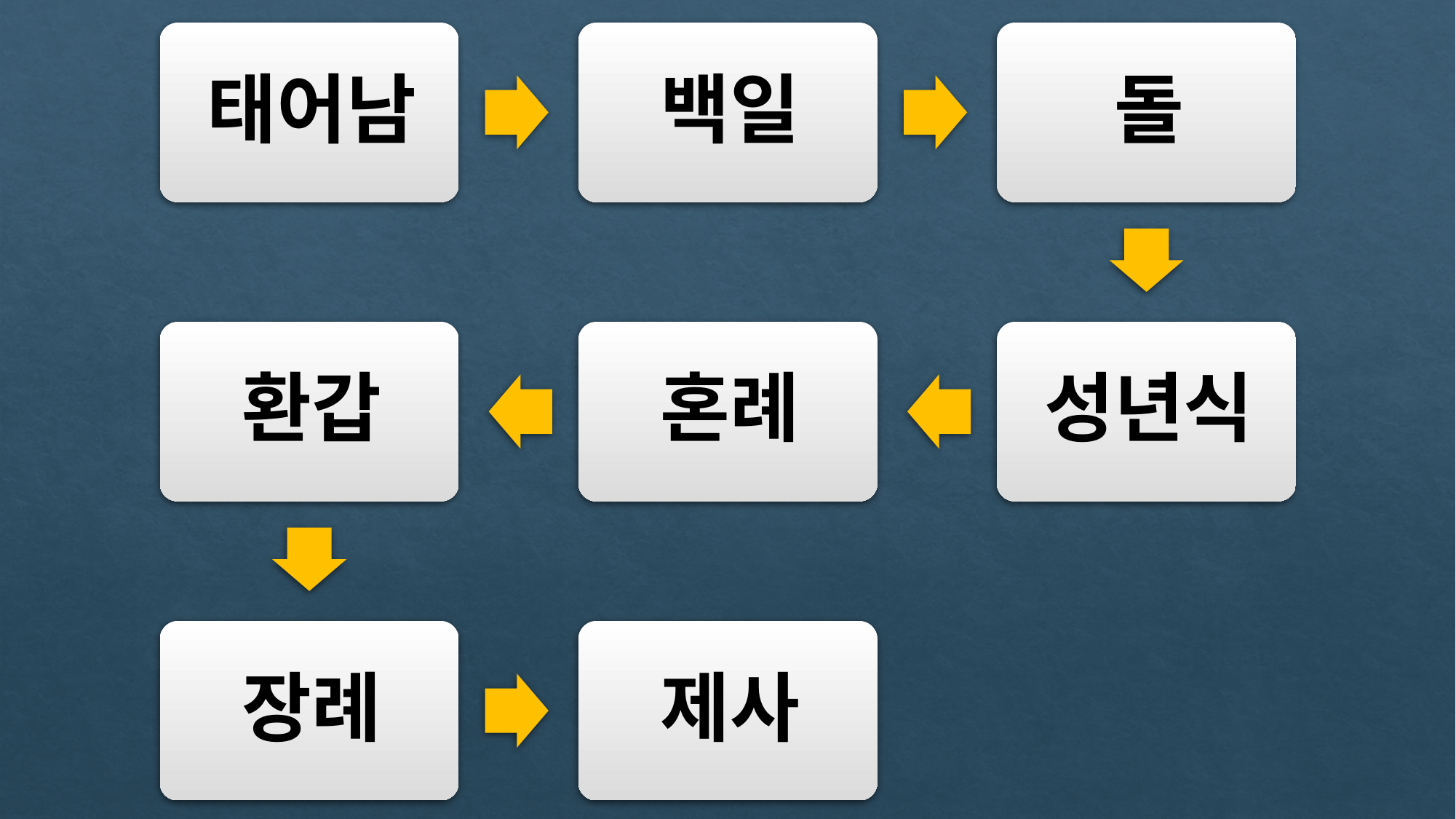

태어남

백일

돌

성년식

혼례

환갑

장례

제사